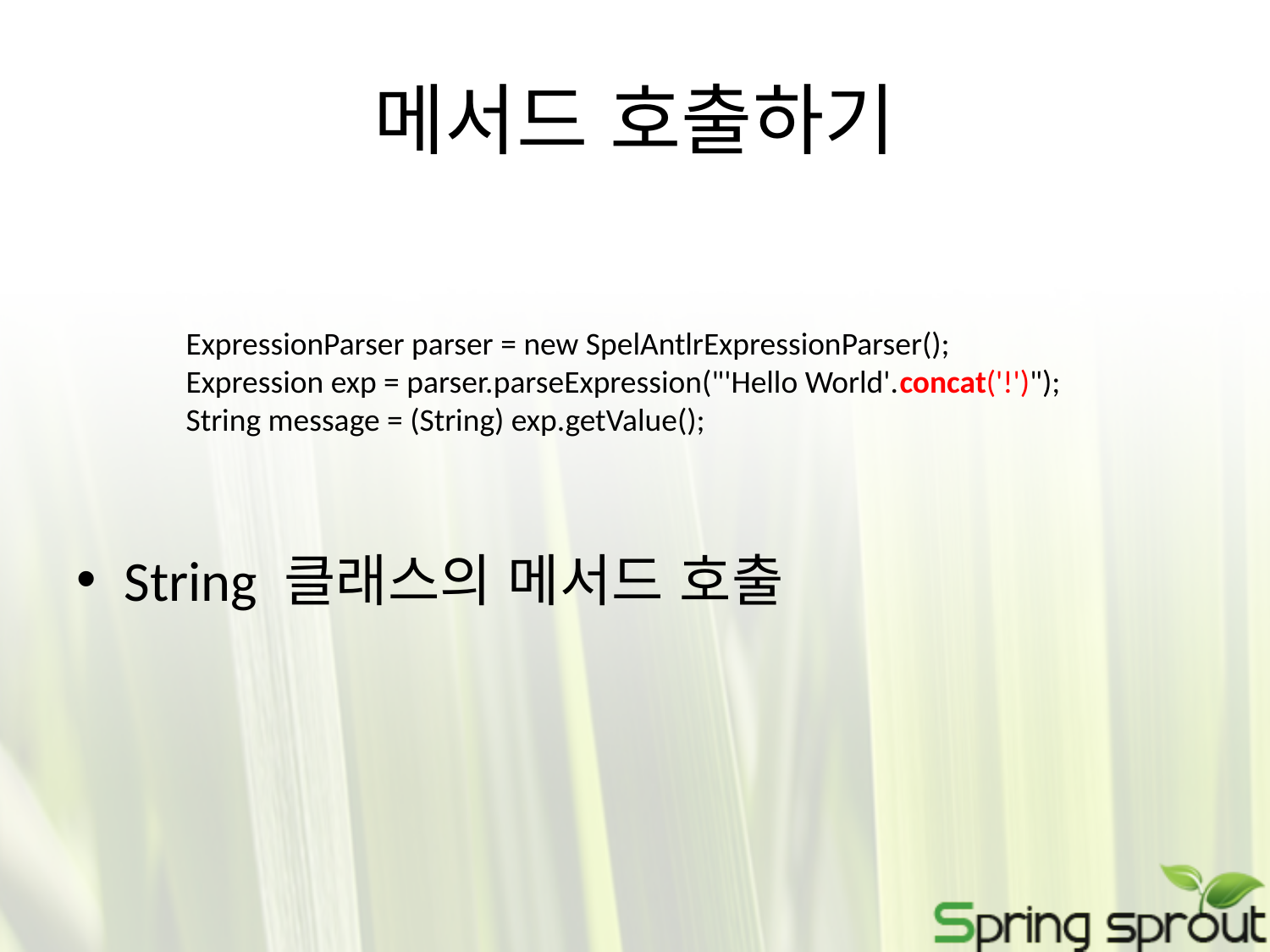

# 메서드 호출하기

String 클래스의 메서드 호출
ExpressionParser parser = new SpelAntlrExpressionParser();
Expression exp = parser.parseExpression("'Hello World'.concat('!')");
String message = (String) exp.getValue();